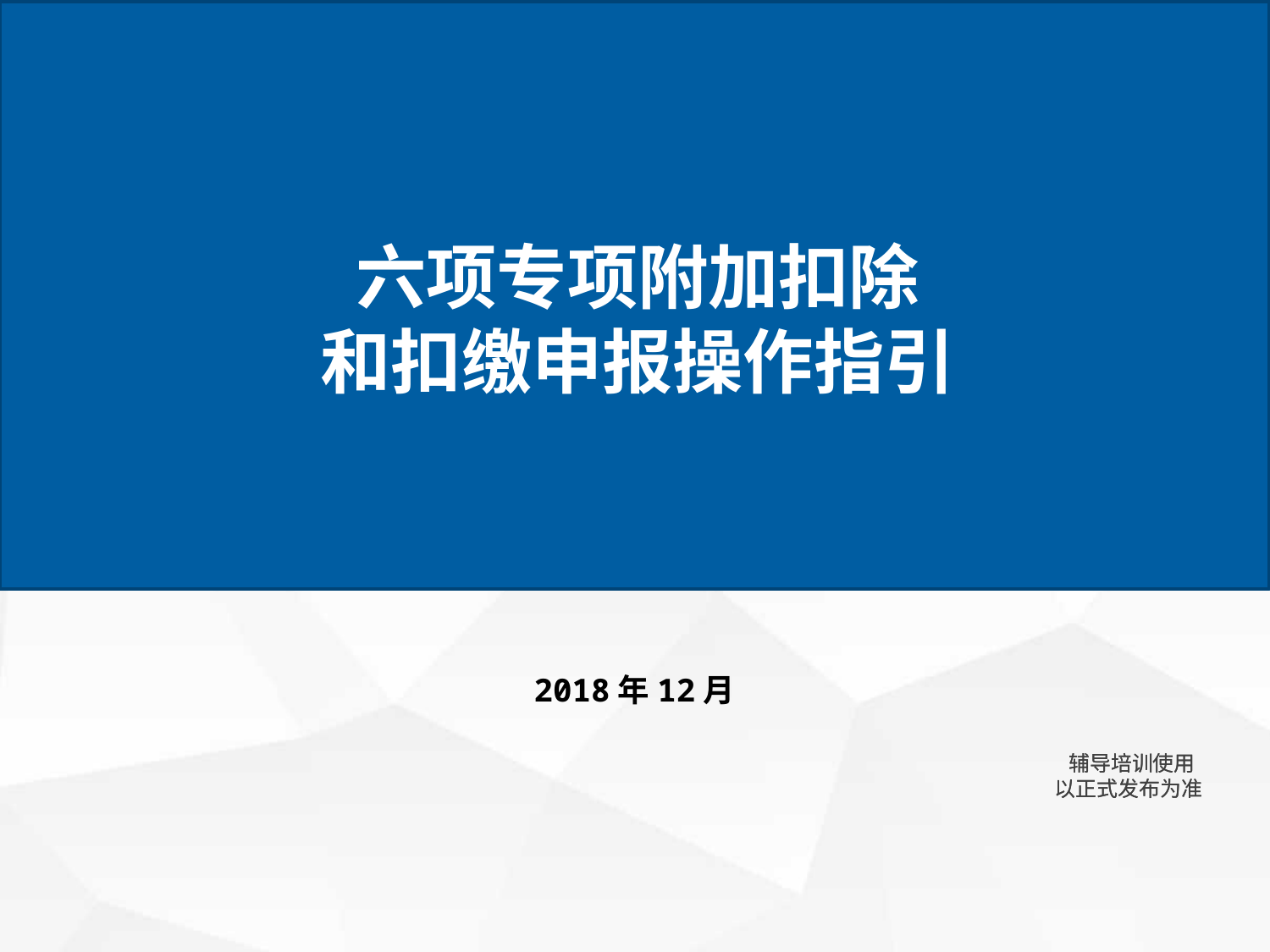

六项专项附加扣除
和扣缴申报操作指引

2018年12月
  辅导培训使用以正式发布为准